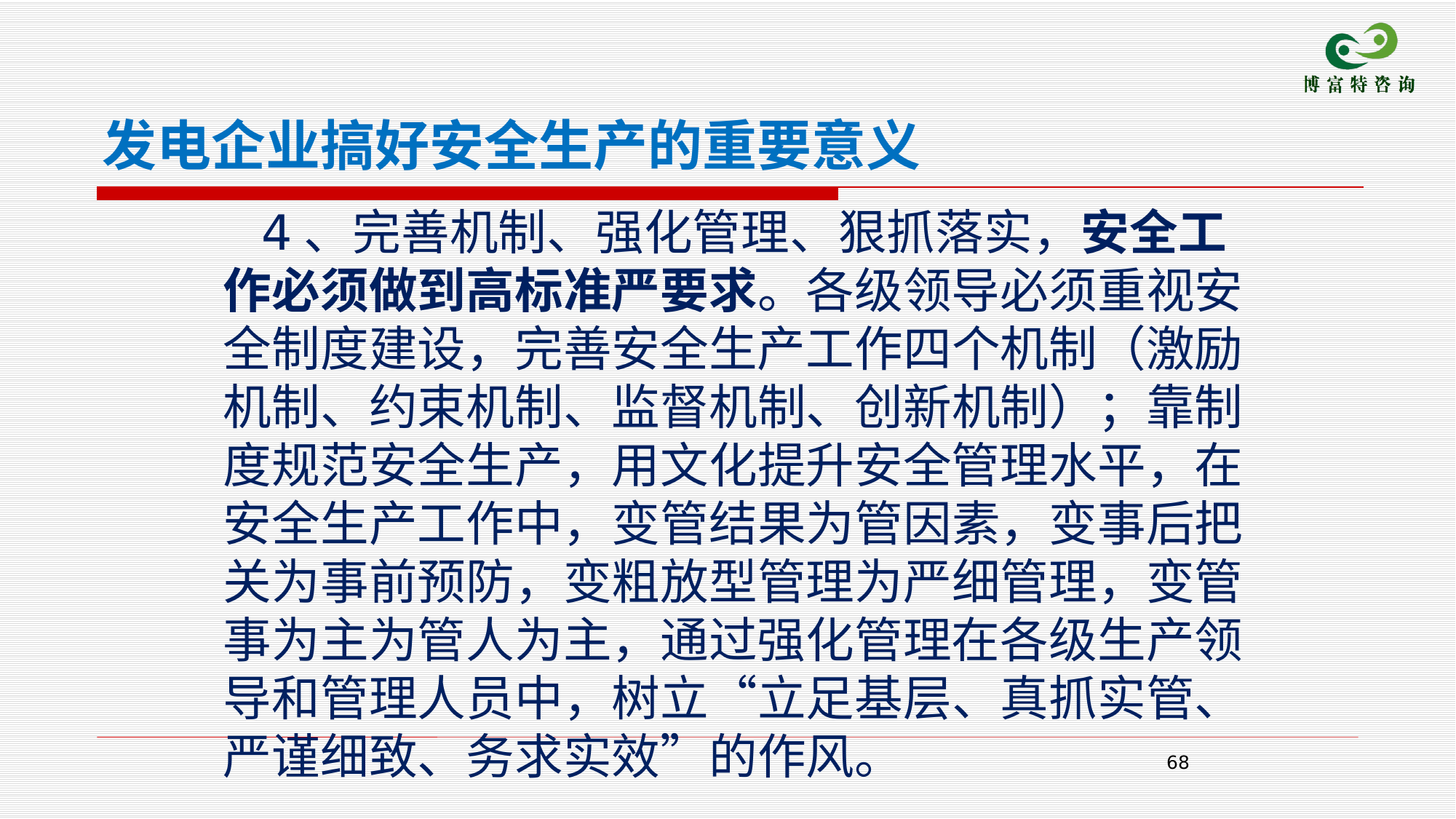

发电企业搞好安全生产的重要意义
       4、完善机制、强化管理、狠抓落实，安全工作必须做到高标准严要求。各级领导必须重视安全制度建设，完善安全生产工作四个机制（激励机制、约束机制、监督机制、创新机制）；靠制度规范安全生产，用文化提升安全管理水平，在安全生产工作中，变管结果为管因素，变事后把关为事前预防，变粗放型管理为严细管理，变管事为主为管人为主，通过强化管理在各级生产领导和管理人员中，树立“立足基层、真抓实管、严谨细致、务求实效”的作风。

68